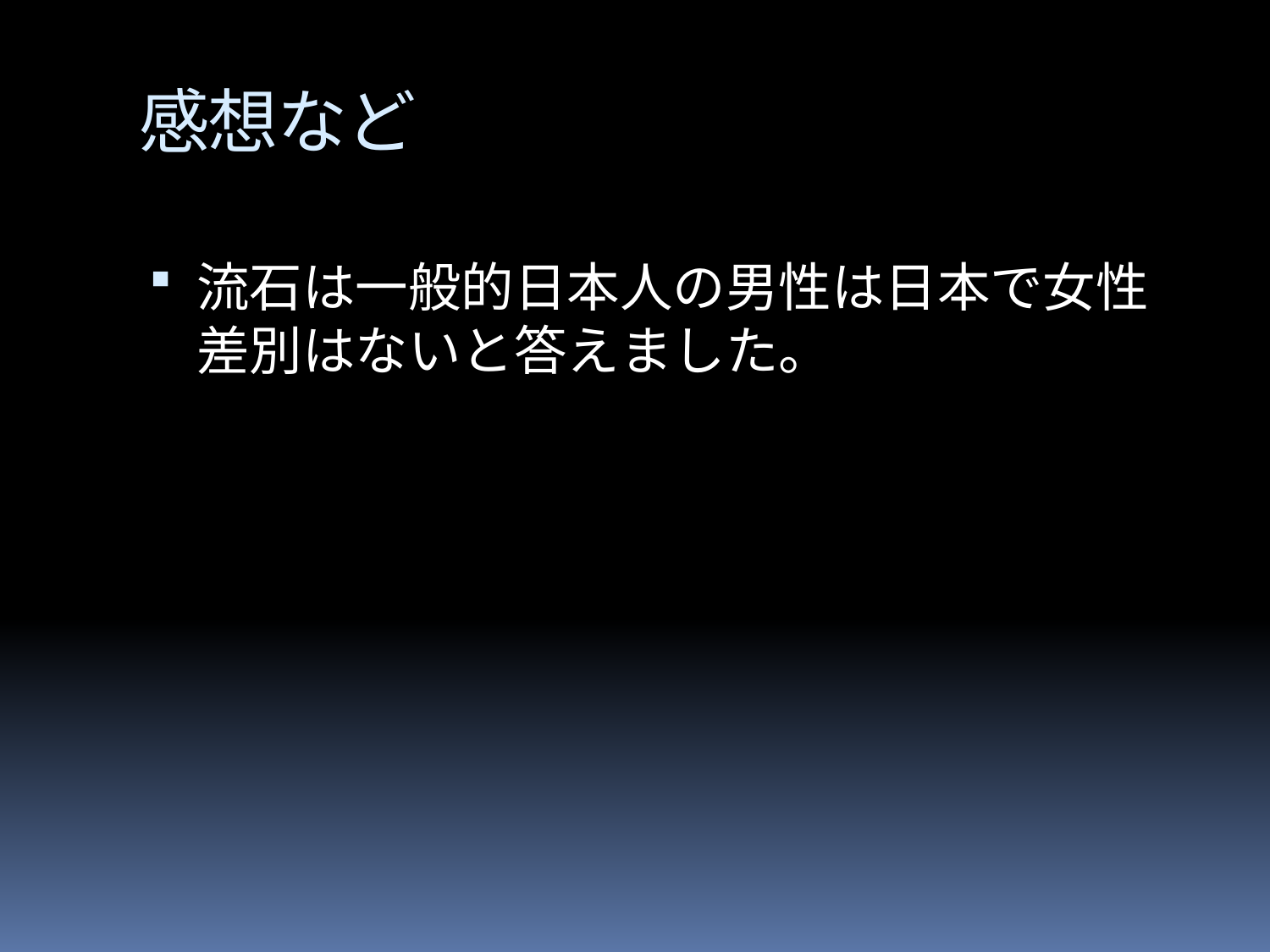

# 感想など
流石は一般的日本人の男性は日本で女性差別はないと答えました。